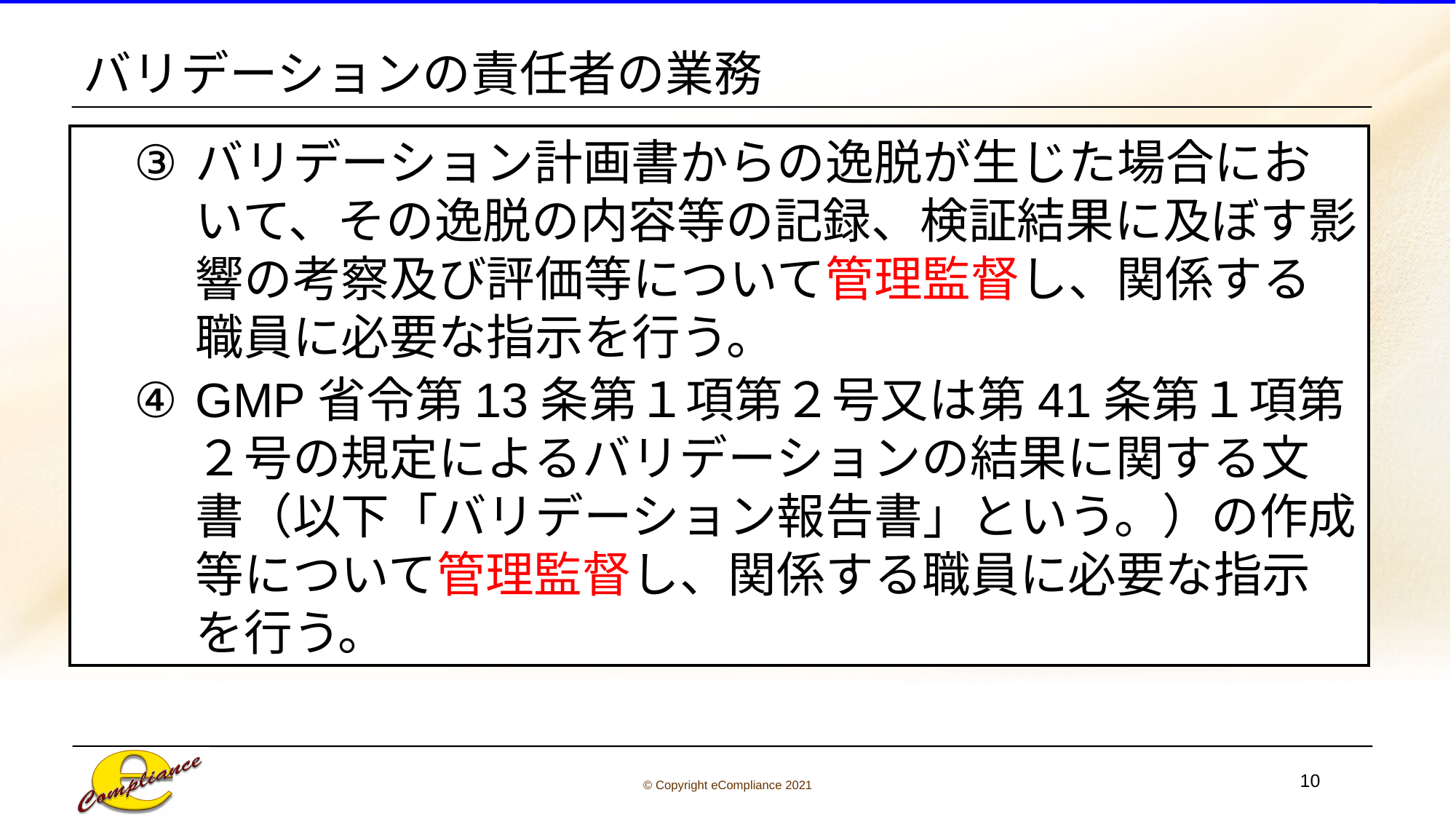

# バリデーションの責任者の業務
バリデーション計画書からの逸脱が生じた場合において、その逸脱の内容等の記録、検証結果に及ぼす影響の考察及び評価等について管理監督し、関係する職員に必要な指示を行う。
GMP省令第13条第１項第２号又は第41条第１項第２号の規定によるバリデーションの結果に関する文書（以下「バリデーション報告書」という。）の作成等について管理監督し、関係する職員に必要な指示を行う。